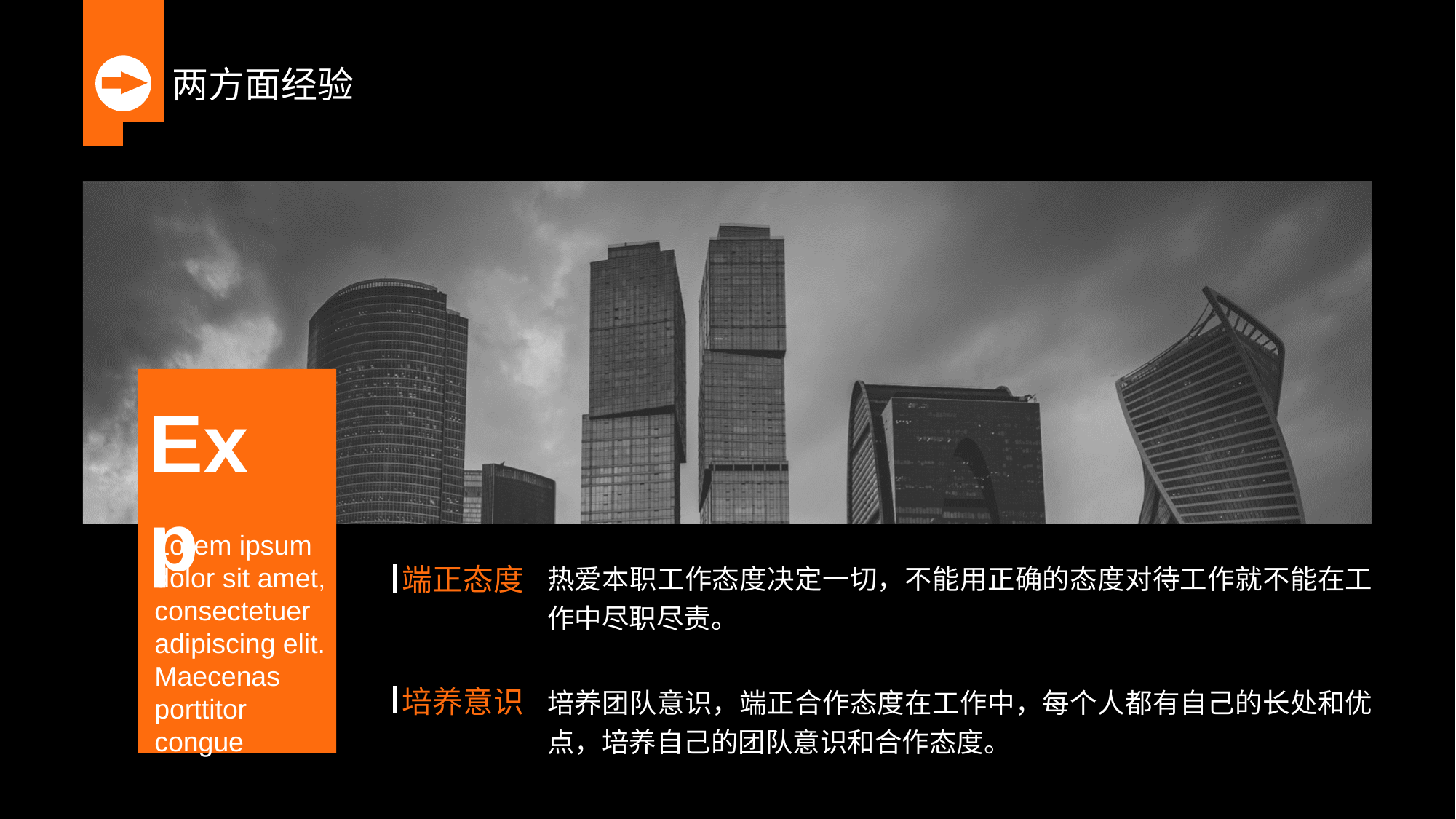

两方面经验

Exp
Lorem ipsum dolor sit amet, consectetuer adipiscing elit. Maecenas porttitor congue
热爱本职工作态度决定一切，不能用正确的态度对待工作就不能在工作中尽职尽责。
端正态度
培养团队意识，端正合作态度在工作中，每个人都有自己的长处和优点，培养自己的团队意识和合作态度。
培养意识